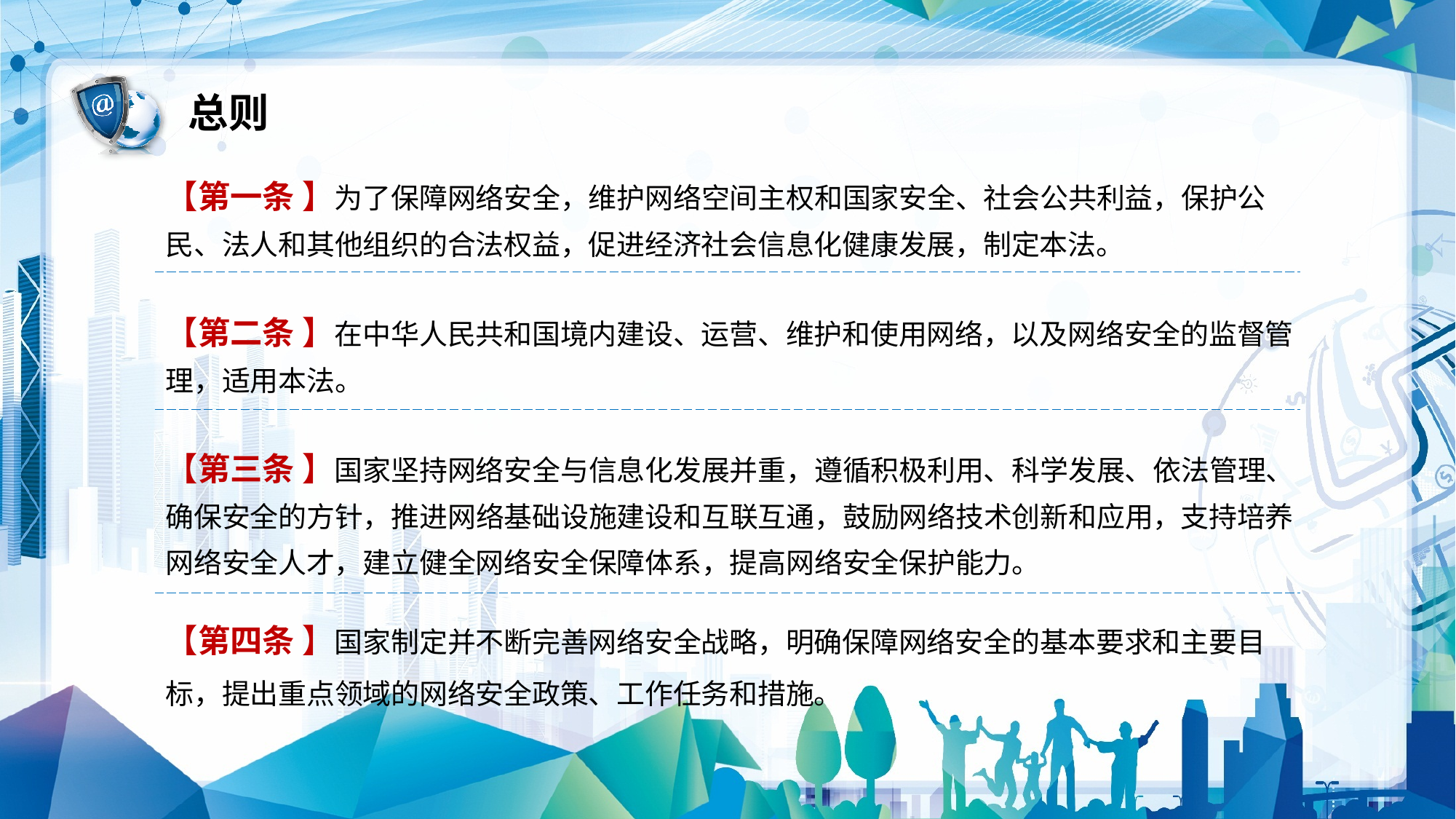

总则
【第一条 】为了保障网络安全，维护网络空间主权和国家安全、社会公共利益，保护公民、法人和其他组织的合法权益，促进经济社会信息化健康发展，制定本法。
【第二条 】在中华人民共和国境内建设、运营、维护和使用网络，以及网络安全的监督管理，适用本法。
【第三条 】国家坚持网络安全与信息化发展并重，遵循积极利用、科学发展、依法管理、确保安全的方针，推进网络基础设施建设和互联互通，鼓励网络技术创新和应用，支持培养网络安全人才，建立健全网络安全保障体系，提高网络安全保护能力。
【第四条 】国家制定并不断完善网络安全战略，明确保障网络安全的基本要求和主要目标，提出重点领域的网络安全政策、工作任务和措施。